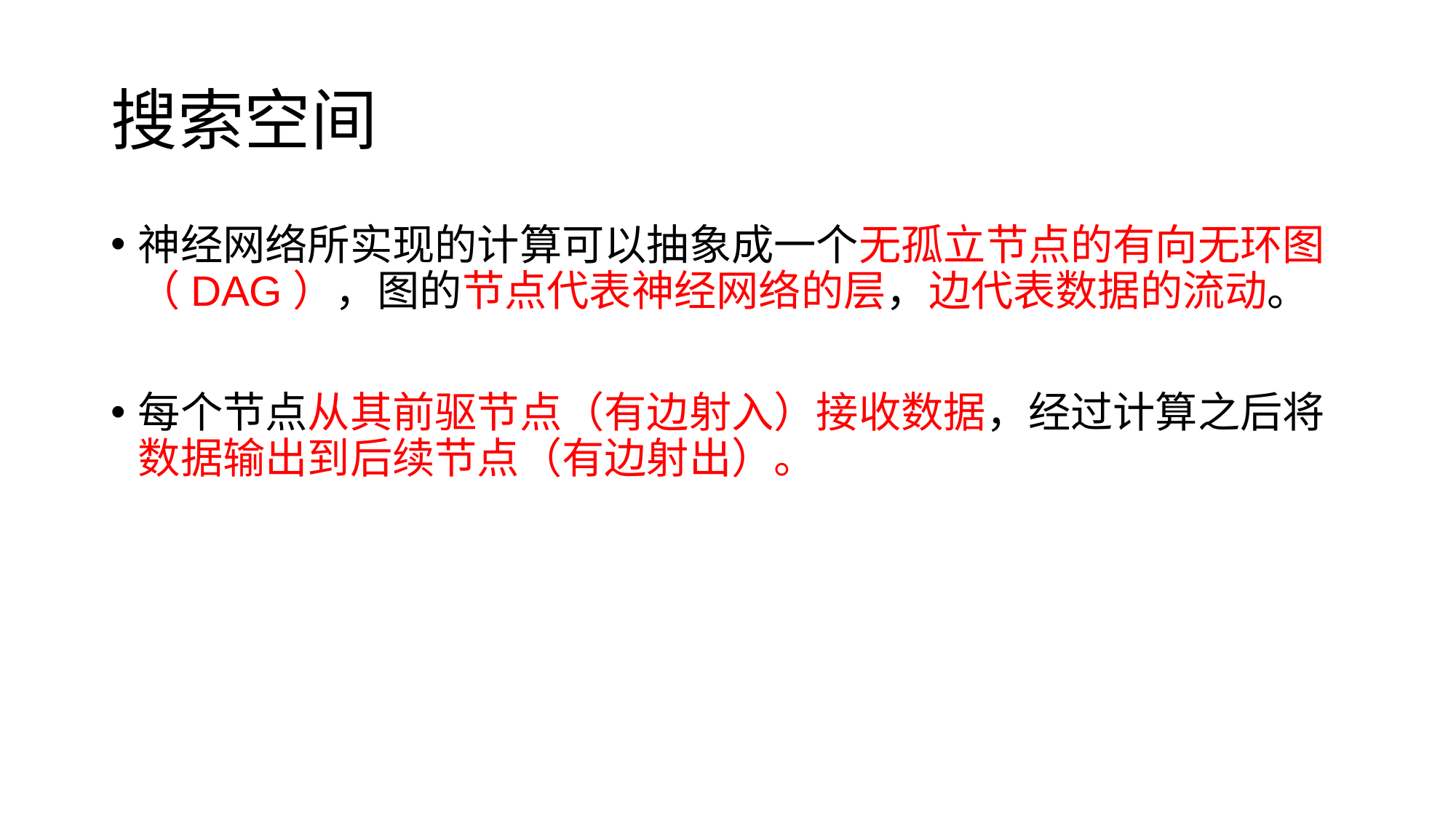

# 搜索空间
神经网络所实现的计算可以抽象成一个无孤立节点的有向无环图（DAG），图的节点代表神经网络的层，边代表数据的流动。

每个节点从其前驱节点（有边射入）接收数据，经过计算之后将数据输出到后续节点（有边射出）。